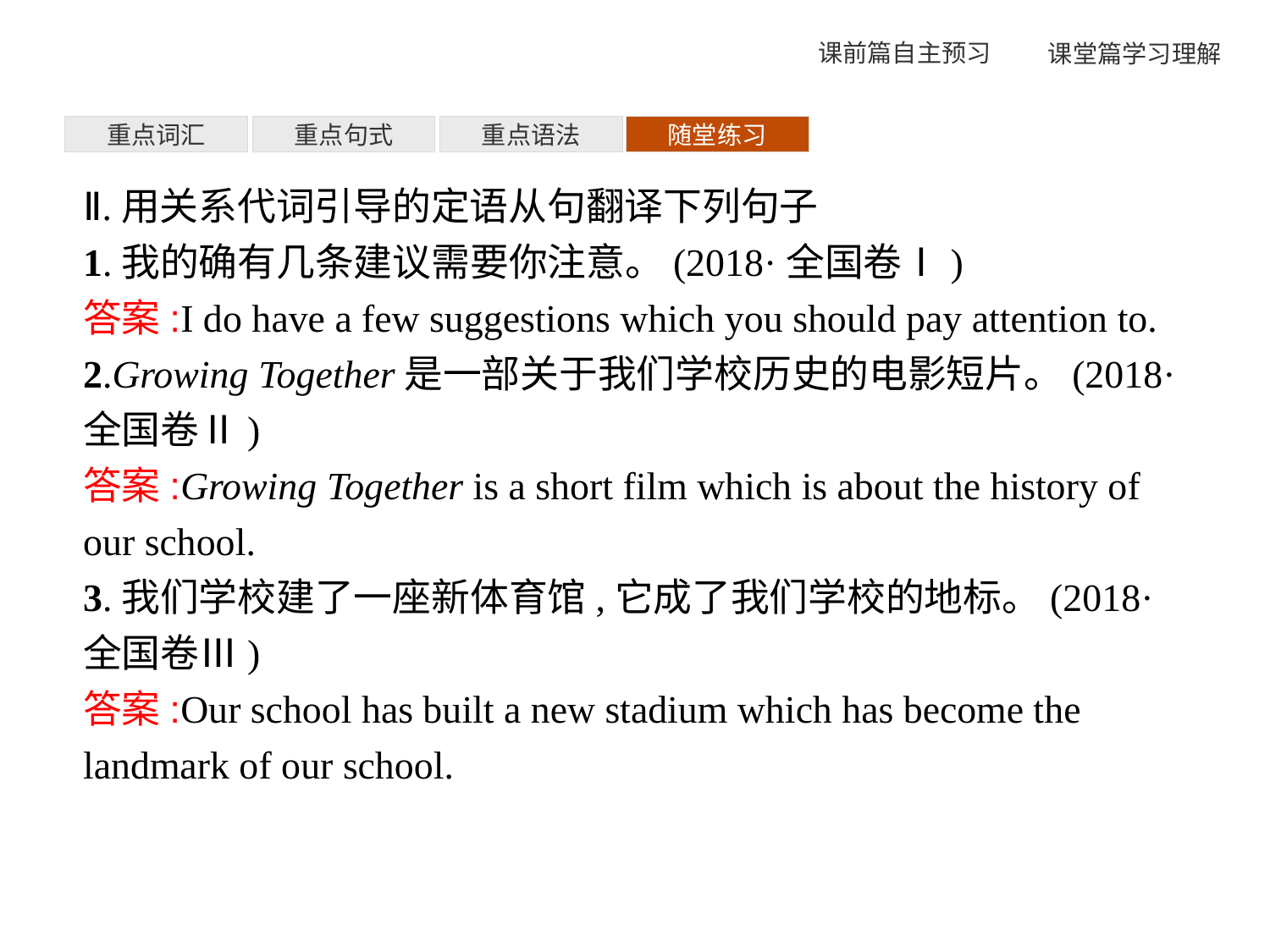

重点词汇
重点句式
重点语法
随堂练习
Ⅱ.用关系代词引导的定语从句翻译下列句子
1.我的确有几条建议需要你注意。(2018·全国卷Ⅰ)
答案:I do have a few suggestions which you should pay attention to.
2.Growing Together是一部关于我们学校历史的电影短片。(2018·全国卷Ⅱ)
答案:Growing Together is a short film which is about the history of our school.
3.我们学校建了一座新体育馆,它成了我们学校的地标。(2018·全国卷Ⅲ)
答案:Our school has built a new stadium which has become the landmark of our school.